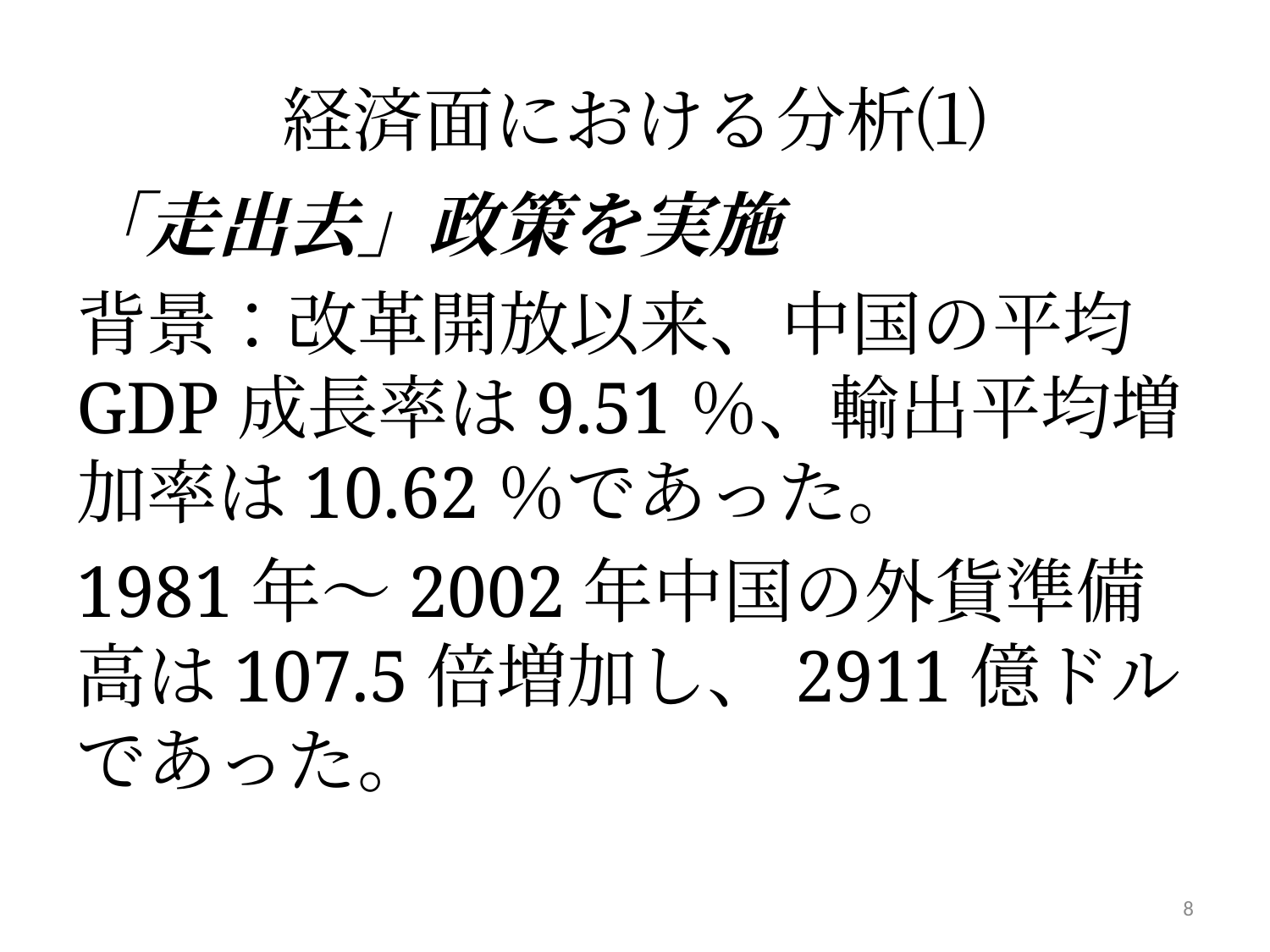

# 経済面における分析⑴
「走出去」政策を実施
背景：改革開放以来、中国の平均GDP成長率は9.51％、輸出平均増加率は10.62％であった。
1981年〜2002年中国の外貨準備高は107.5倍増加し、2911億ドルであった。

8